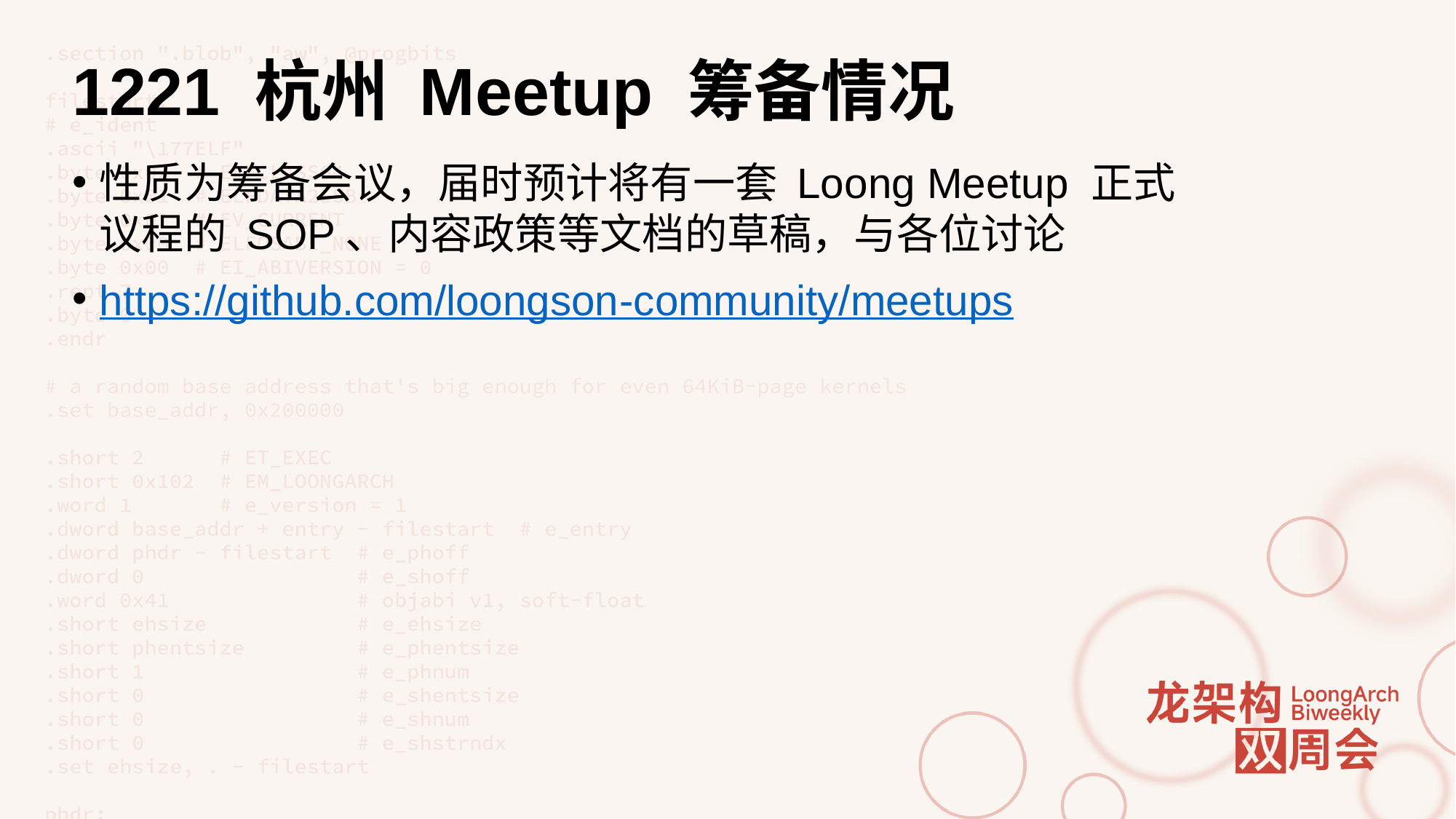

# 1221 杭州 Meetup 筹备情况
性质为筹备会议，届时预计将有一套 Loong Meetup 正式议程的 SOP、内容政策等文档的草稿，与各位讨论
https://github.com/loongson-community/meetups